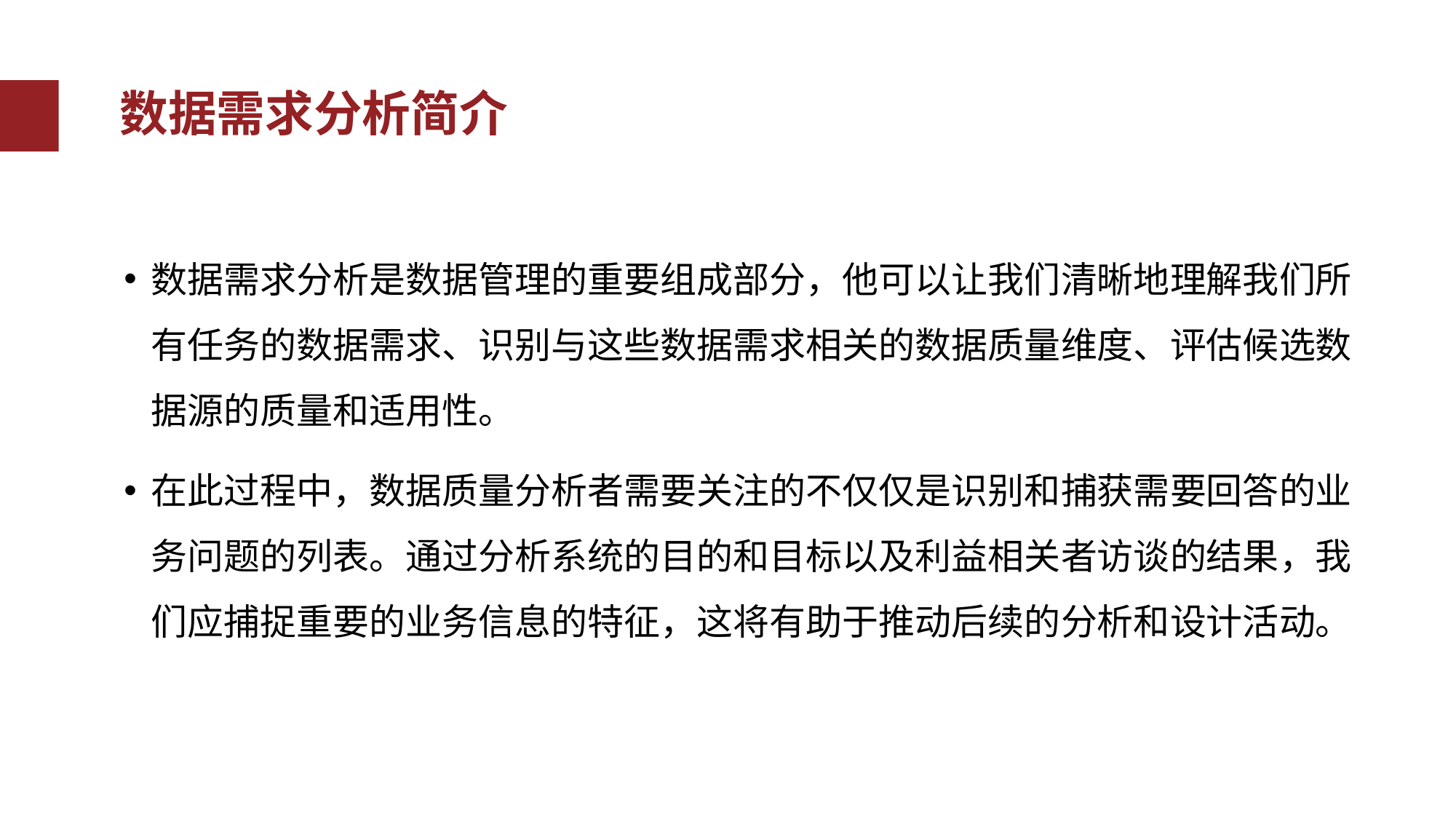

数据需求分析简介

数据需求分析是数据管理的重要组成部分，他可以让我们清晰地理解我们所有任务的数据需求、识别与这些数据需求相关的数据质量维度、评估候选数据源的质量和适用性。
在此过程中，数据质量分析者需要关注的不仅仅是识别和捕获需要回答的业务问题的列表。通过分析系统的目的和目标以及利益相关者访谈的结果，我们应捕捉重要的业务信息的特征，这将有助于推动后续的分析和设计活动。